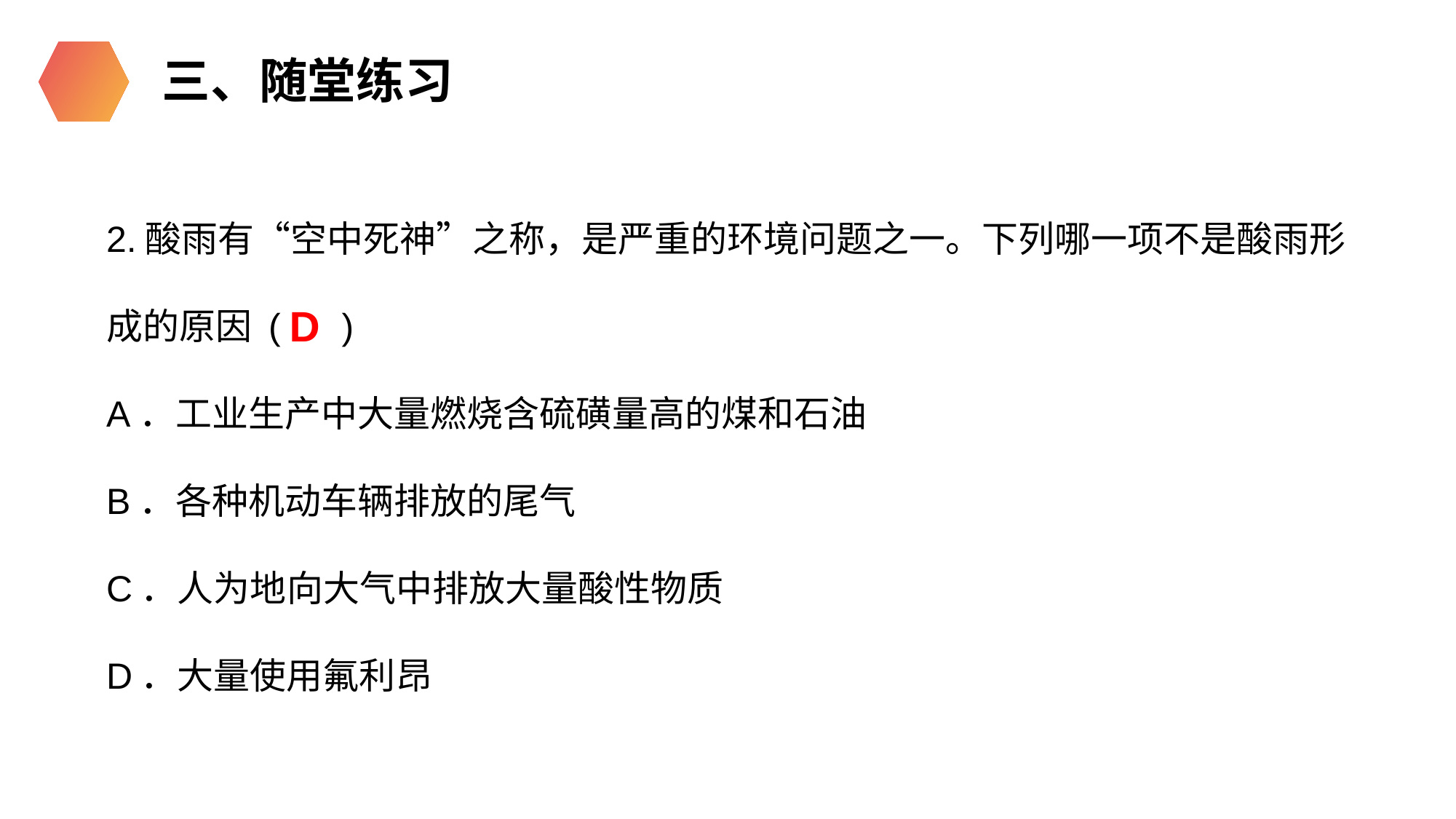

三、随堂练习
2.酸雨有“空中死神”之称，是严重的环境问题之一。下列哪一项不是酸雨形成的原因 (      )
A．工业生产中大量燃烧含硫磺量高的煤和石油
B．各种机动车辆排放的尾气
C．人为地向大气中排放大量酸性物质
D．大量使用氟利昂
D